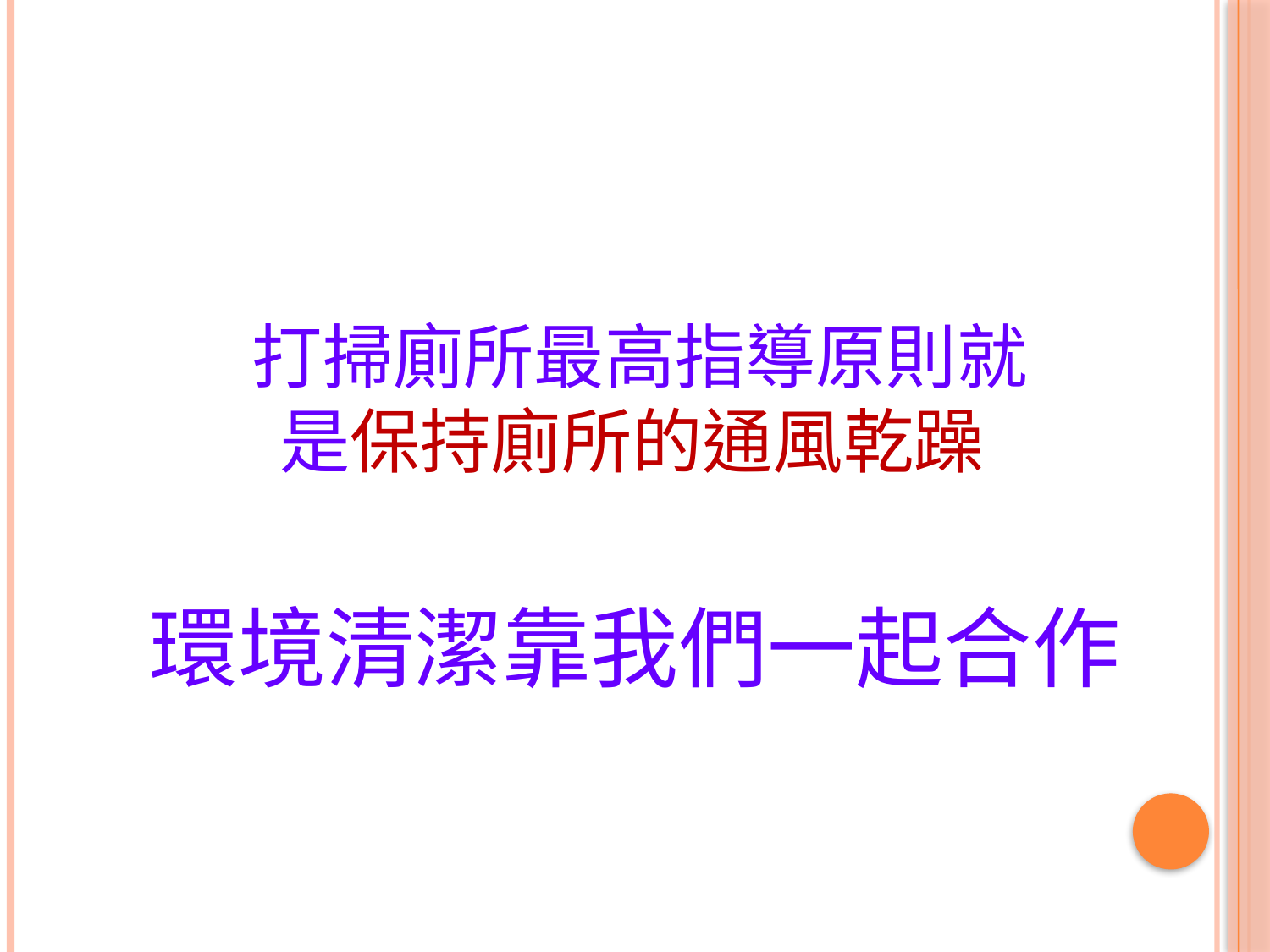

打掃廁所最高指導原則就是保持廁所的通風乾躁
# 環境清潔靠我們一起合作